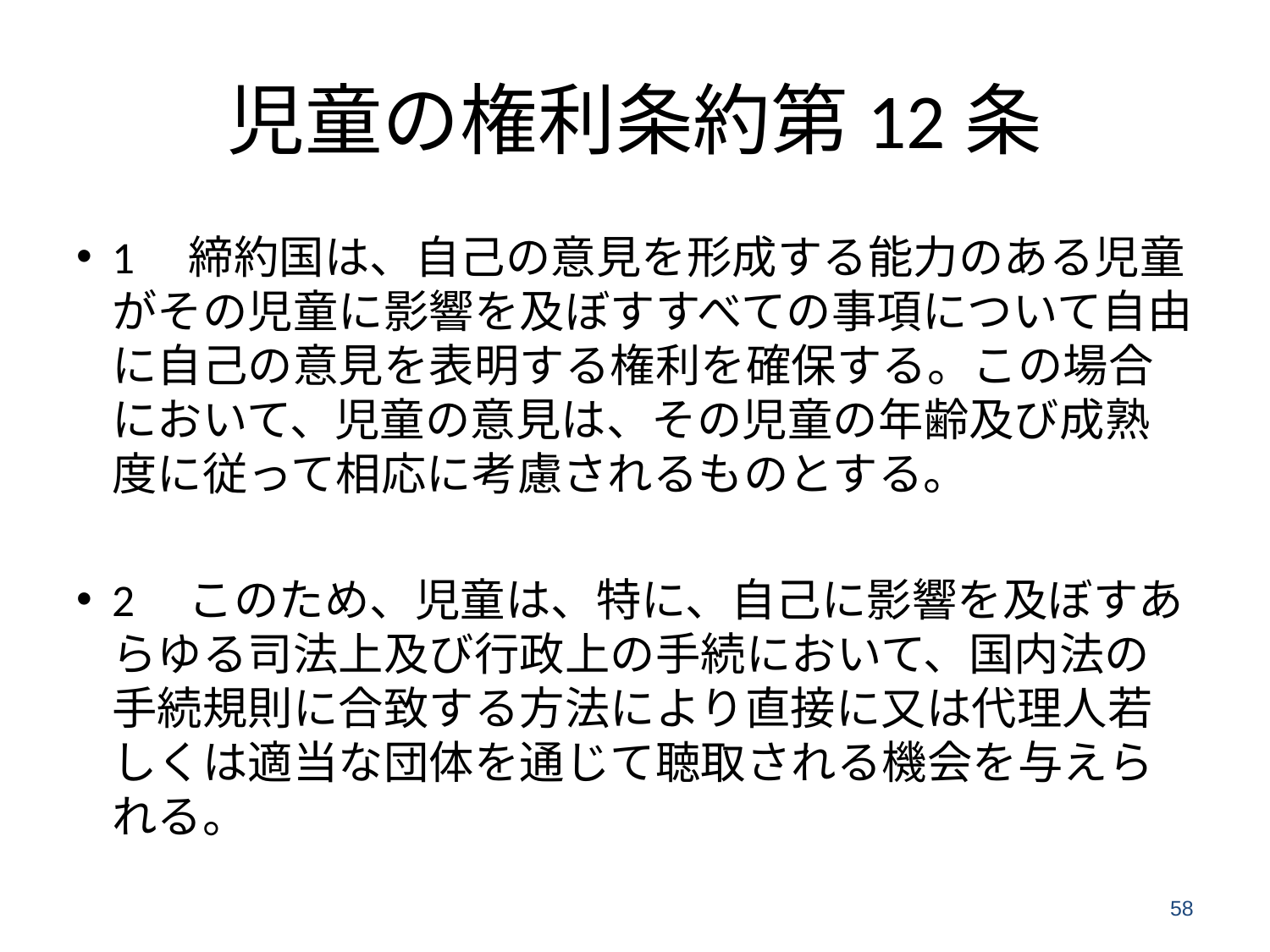

# 児童の権利条約第12条
1　締約国は、自己の意見を形成する能力のある児童がその児童に影響を及ぼすすべての事項について自由に自己の意見を表明する権利を確保する。この場合において、児童の意見は、その児童の年齢及び成熟度に従って相応に考慮されるものとする。

2　このため、児童は、特に、自己に影響を及ぼすあらゆる司法上及び行政上の手続において、国内法の手続規則に合致する方法により直接に又は代理人若しくは適当な団体を通じて聴取される機会を与えられる。

58